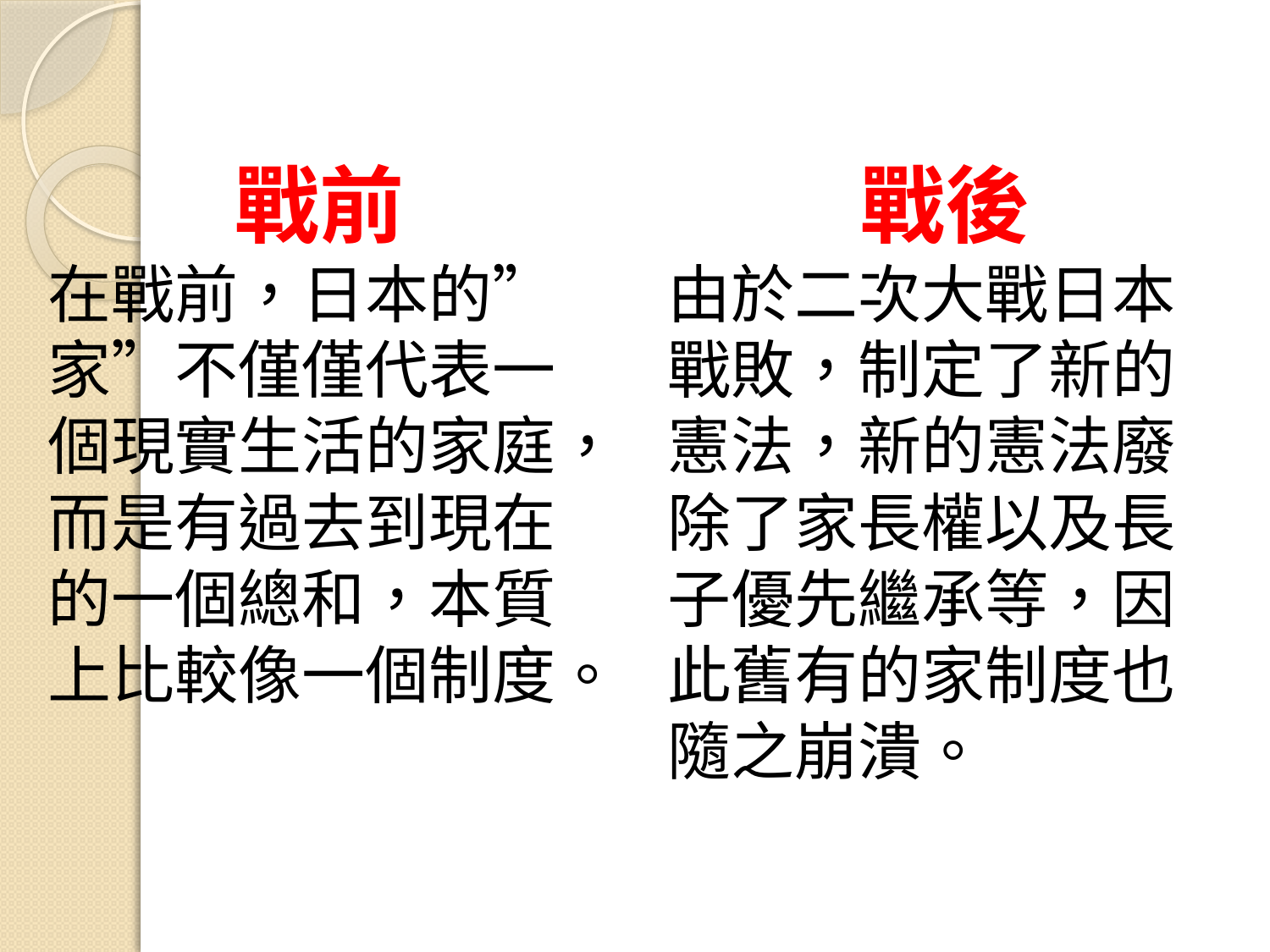

戰前
在戰前，日本的”家”不僅僅代表一個現實生活的家庭，而是有過去到現在的一個總和，本質上比較像一個制度。

戰後
由於二次大戰日本戰敗，制定了新的憲法，新的憲法廢除了家長權以及長子優先繼承等，因此舊有的家制度也隨之崩潰。